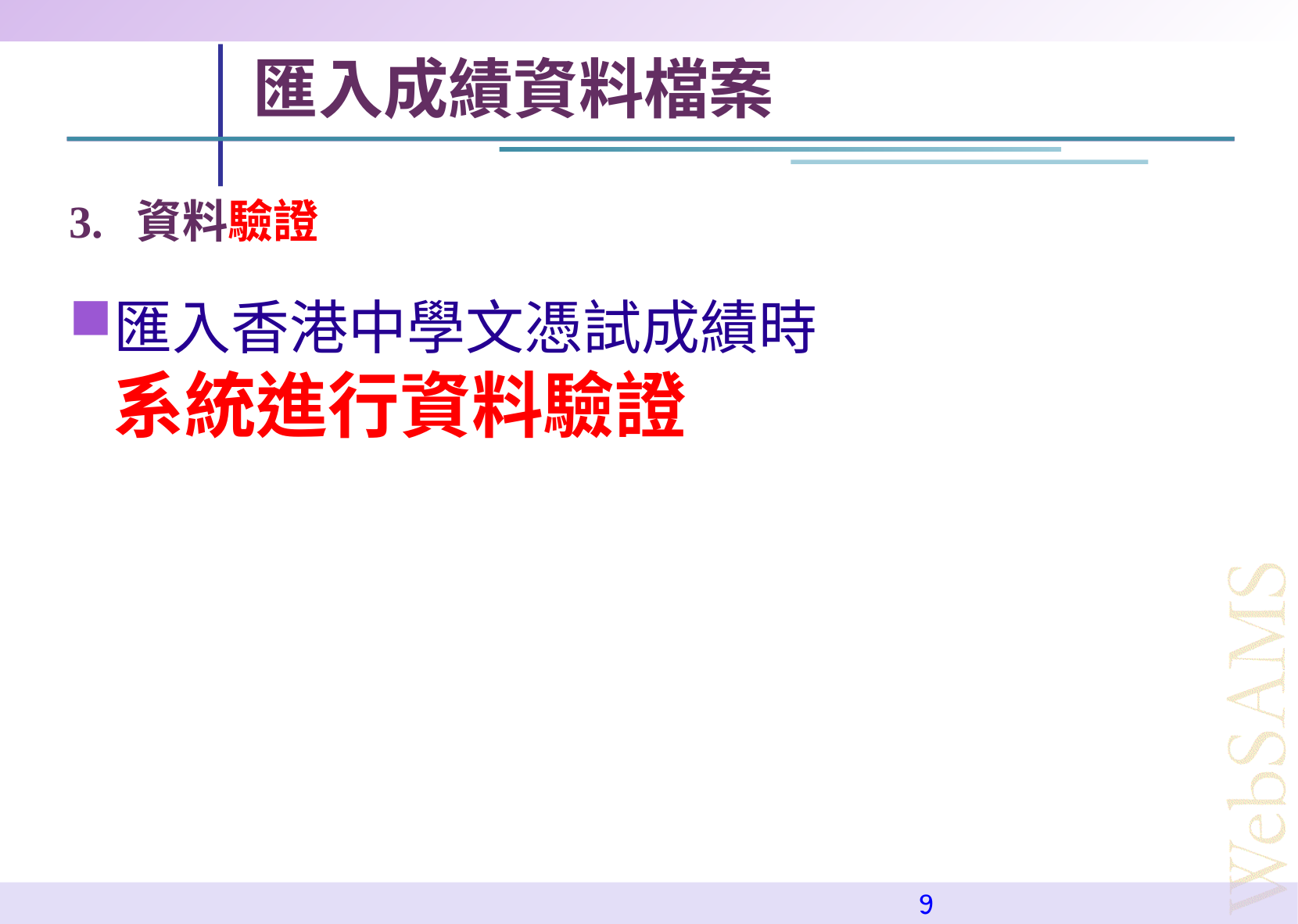

# 匯入成績資料檔案
3.  資料驗證
匯入香港中學文憑試成績時
系統進行資料驗證